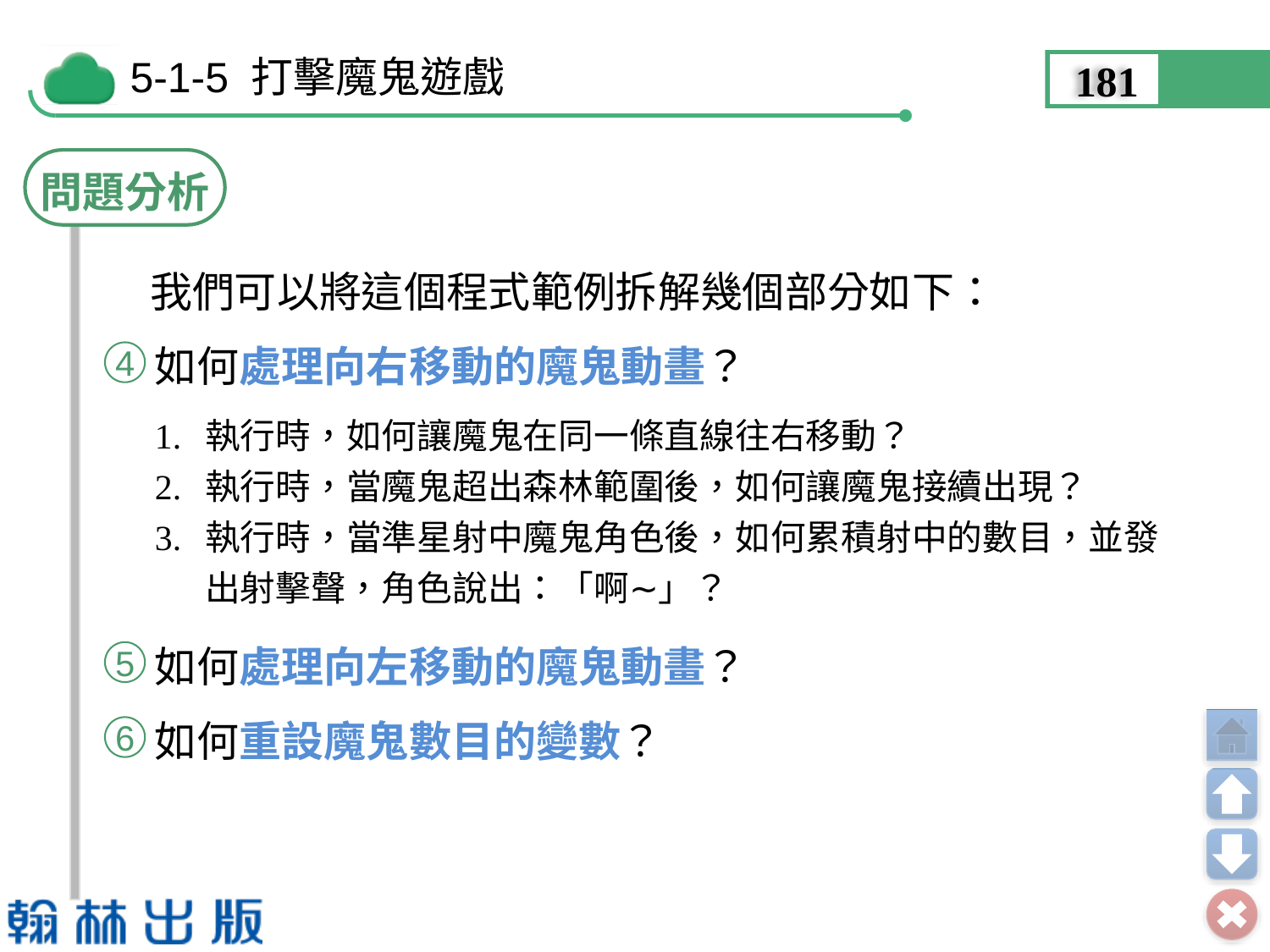

181
問題分析

我們可以將這個程式範例拆解幾個部分如下：
如何處理向右移動的魔鬼動畫？
4
1.	執行時，如何讓魔鬼在同一條直線往右移動？
2.	執行時，當魔鬼超出森林範圍後，如何讓魔鬼接續出現？
3.	執行時，當準星射中魔鬼角色後，如何累積射中的數目，並發出射擊聲，角色說出：「啊∼」？
如何處理向左移動的魔鬼動畫？
5
如何重設魔鬼數目的變數？
6